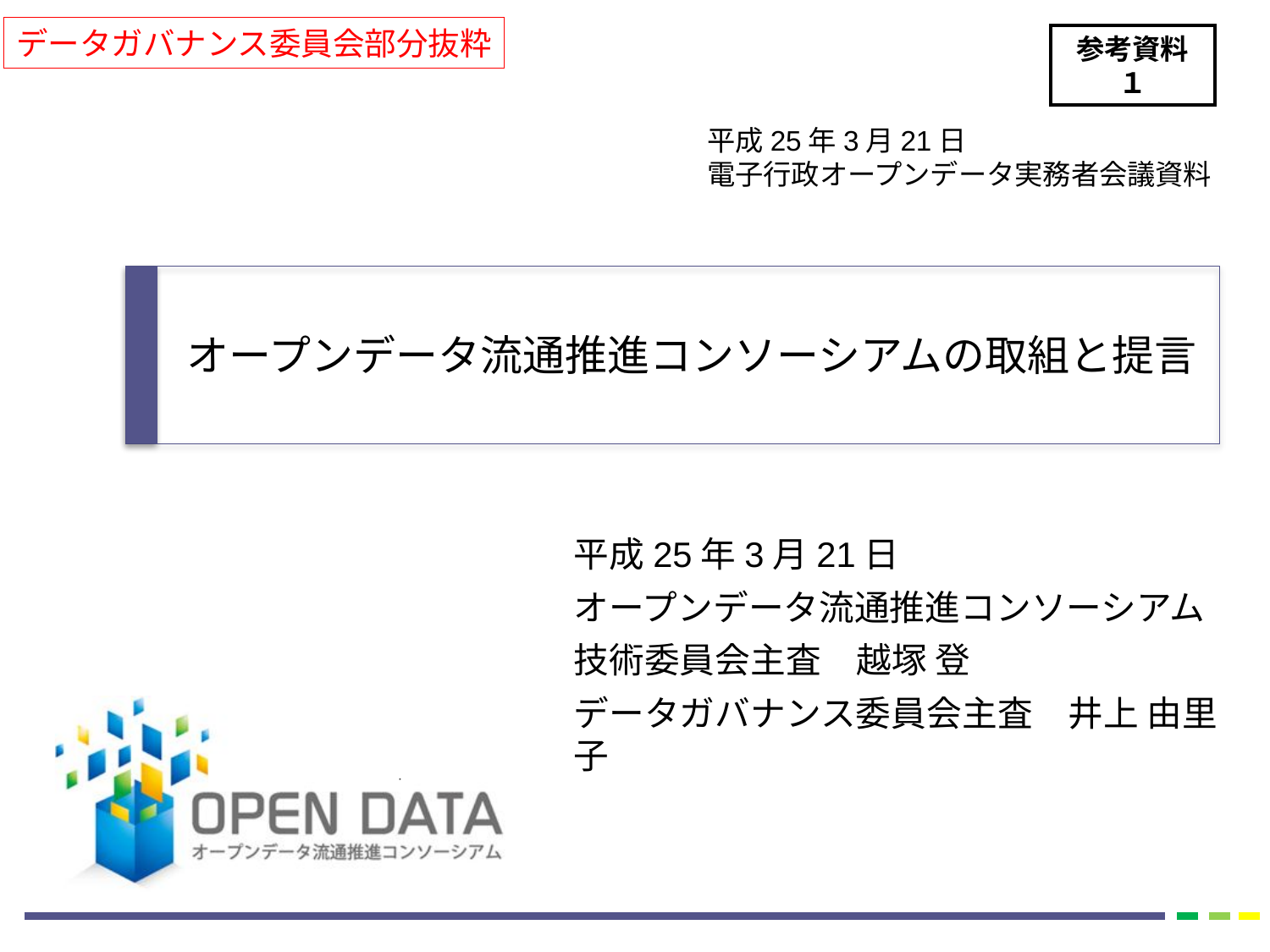

データガバナンス委員会部分抜粋
参考資料１
平成25年3月21日
電子行政オープンデータ実務者会議資料
オープンデータ流通推進コンソーシアムの取組と提言
平成25年3月21日
オープンデータ流通推進コンソーシアム
技術委員会主査　越塚 登
データガバナンス委員会主査　井上 由里子